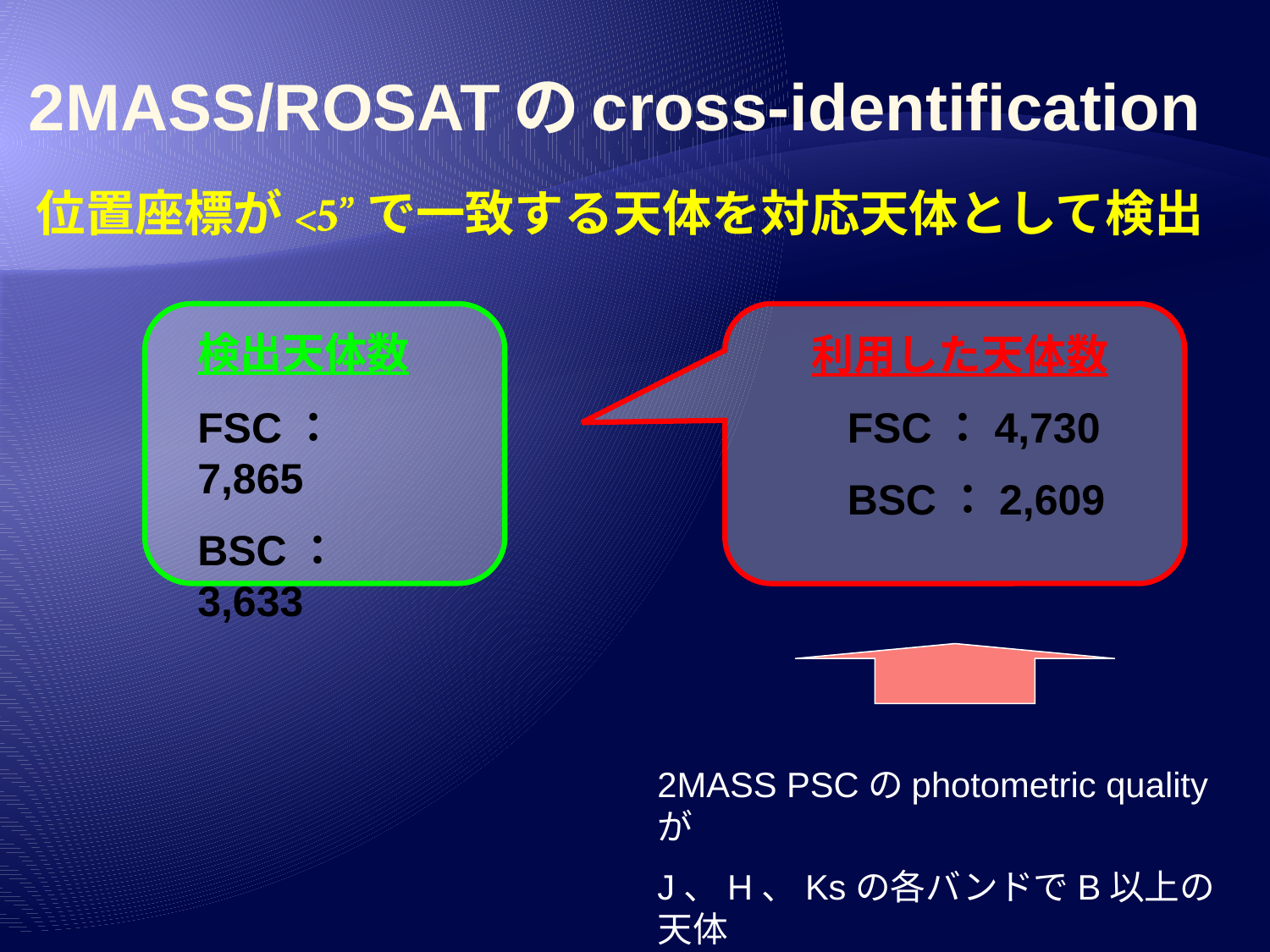

# 2MASS/ROSATのcross-identification
位置座標が<5”で一致する天体を対応天体として検出

検出天体数
利用した天体数
FSC：7,865
BSC：3,633
FSC：4,730
BSC：2,609

2MASS PSCのphotometric qualityが
J、H、Ksの各バンドでB以上の天体